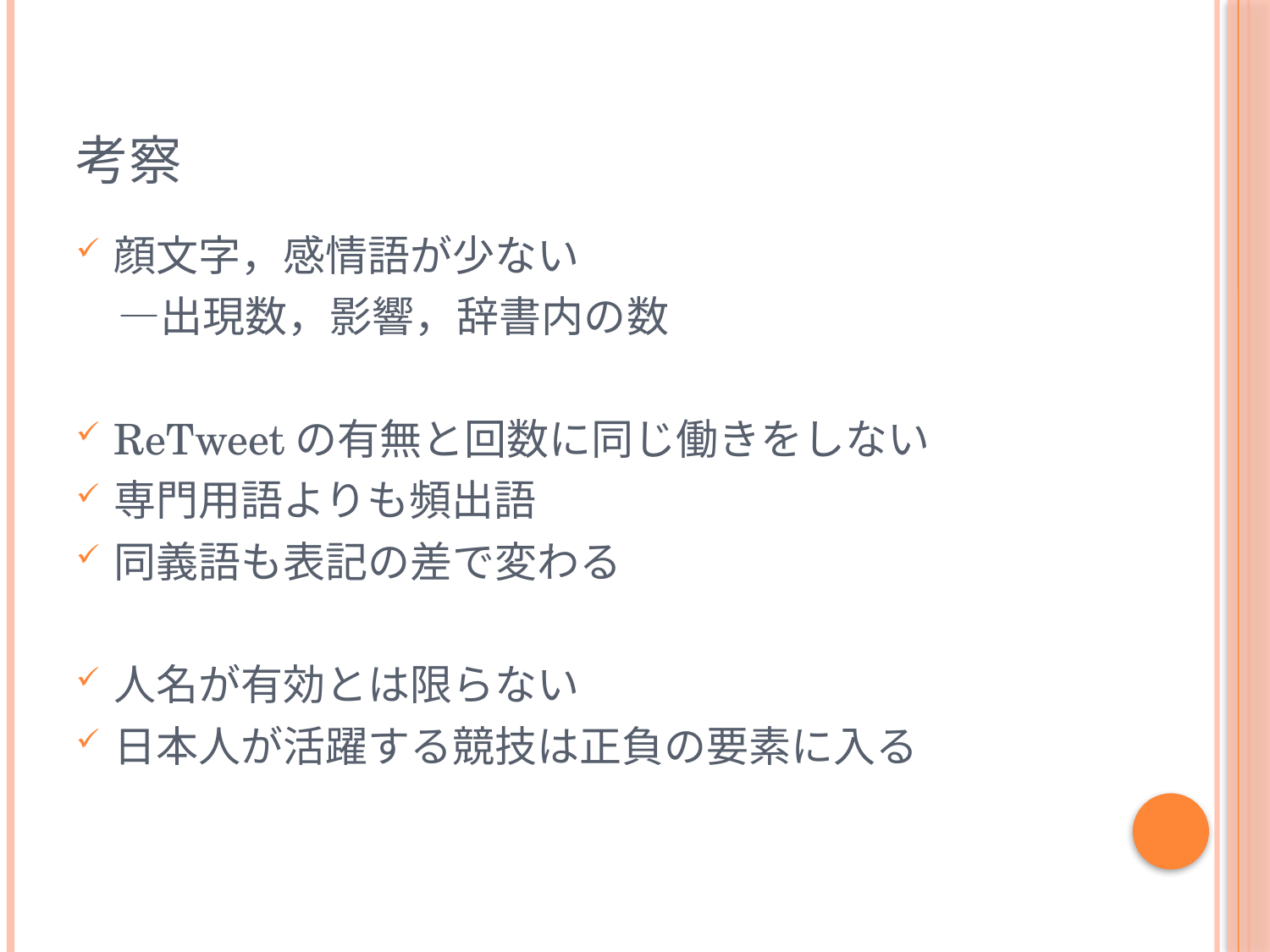

# 考察
顔文字，感情語が少ない
　―出現数，影響，辞書内の数

ReTweetの有無と回数に同じ働きをしない
専門用語よりも頻出語
同義語も表記の差で変わる

人名が有効とは限らない
日本人が活躍する競技は正負の要素に入る